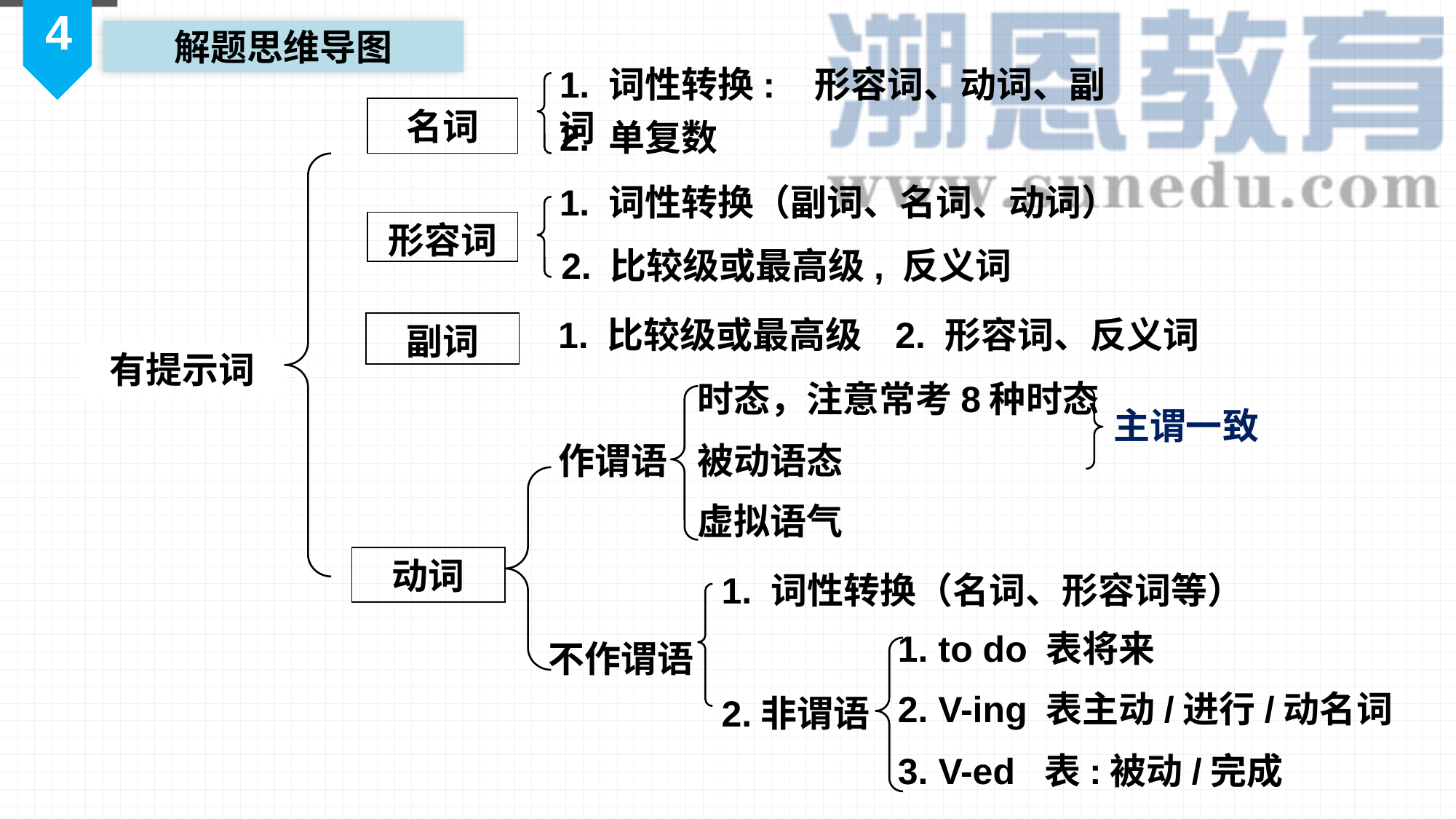

4
解题思维导图
1. 词性转换:   形容词、动词、副词

名词

2. 单复数

1. 词性转换（副词、名词、动词）

形容词

2. 比较级或最高级, 反义词

1. 比较级或最高级   2. 形容词、反义词

副词

有提示词

时态，注意常考8种时态

主谓一致

作谓语

被动语态

虚拟语气

动词

1. 词性转换（名词、形容词等）

1. to do 表将来

不作谓语

2. V-ing 表主动/进行/动名词

2.非谓语

3. V-ed  表:被动/完成